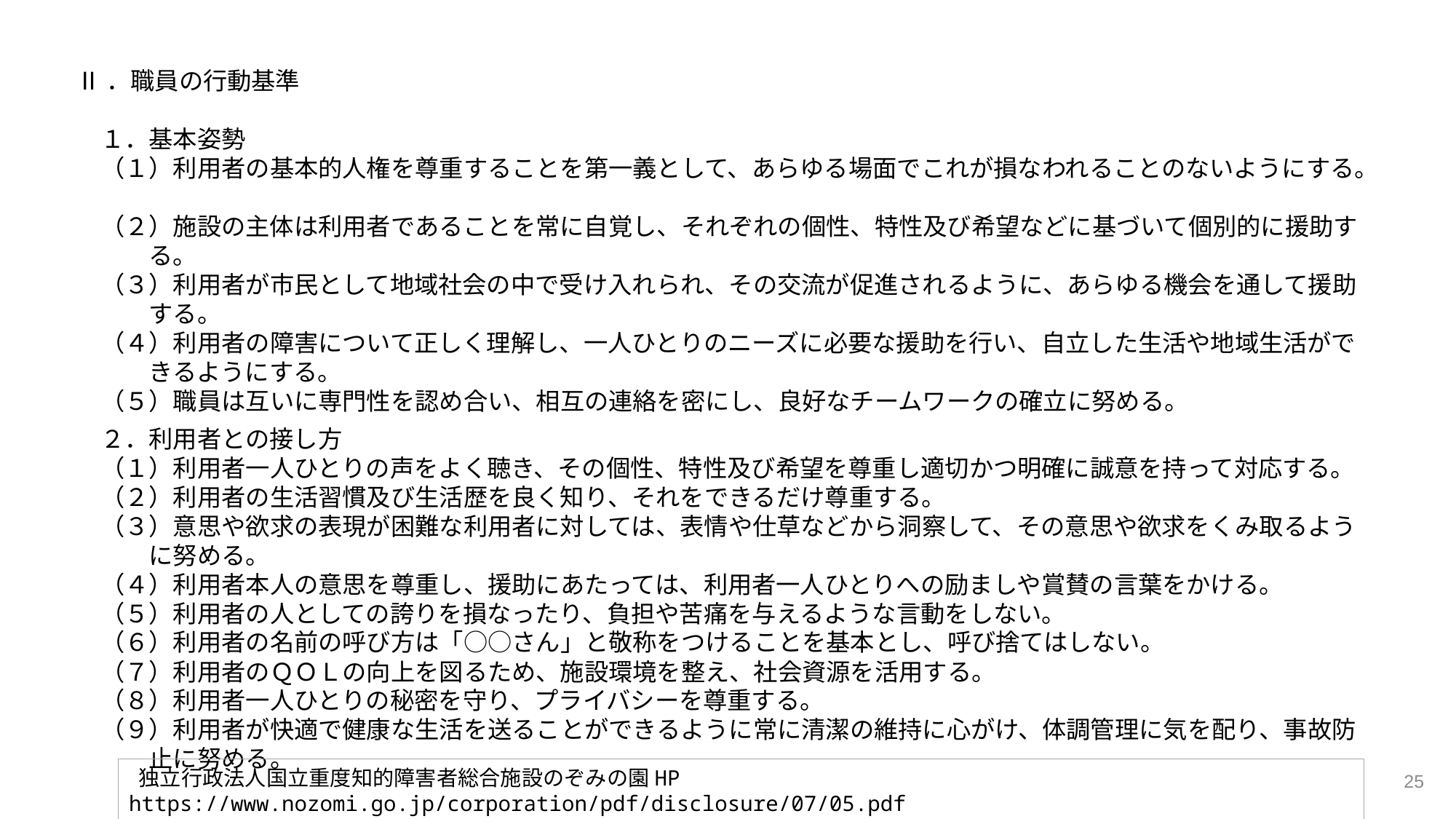

Ⅱ．職員の行動基準

　１．基本姿勢
　（１）利用者の基本的人権を尊重することを第一義として、あらゆる場面でこれが損なわれることのないようにする。
　（２）施設の主体は利用者であることを常に自覚し、それぞれの個性、特性及び希望などに基づいて個別的に援助す
　　　る。
　（３）利用者が市民として地域社会の中で受け入れられ、その交流が促進されるように、あらゆる機会を通して援助
　　　する。
　（４）利用者の障害について正しく理解し、一人ひとりのニーズに必要な援助を行い、自立した生活や地域生活がで
　　　きるようにする。
　（５）職員は互いに専門性を認め合い、相互の連絡を密にし、良好なチームワークの確立に努める。

　２．利用者との接し方
　（１）利用者一人ひとりの声をよく聴き、その個性、特性及び希望を尊重し適切かつ明確に誠意を持って対応する。
　（２）利用者の生活習慣及び生活歴を良く知り、それをできるだけ尊重する。
　（３）意思や欲求の表現が困難な利用者に対しては、表情や仕草などから洞察して、その意思や欲求をくみ取るよう
　　　に努める。
　（４）利用者本人の意思を尊重し、援助にあたっては、利用者一人ひとりへの励ましや賞賛の言葉をかける。
　（５）利用者の人としての誇りを損なったり、負担や苦痛を与えるような言動をしない。
　（６）利用者の名前の呼び方は「○○さん」と敬称をつけることを基本とし、呼び捨てはしない。
　（７）利用者のＱＯＬの向上を図るため、施設環境を整え、社会資源を活用する。
　（８）利用者一人ひとりの秘密を守り、プライバシーを尊重する。
　（９）利用者が快適で健康な生活を送ることができるように常に清潔の維持に心がけ、体調管理に気を配り、事故防
　　　止に努める。
 独立行政法人国立重度知的障害者総合施設のぞみの園HP　https://www.nozomi.go.jp/corporation/pdf/disclosure/07/05.pdf
25